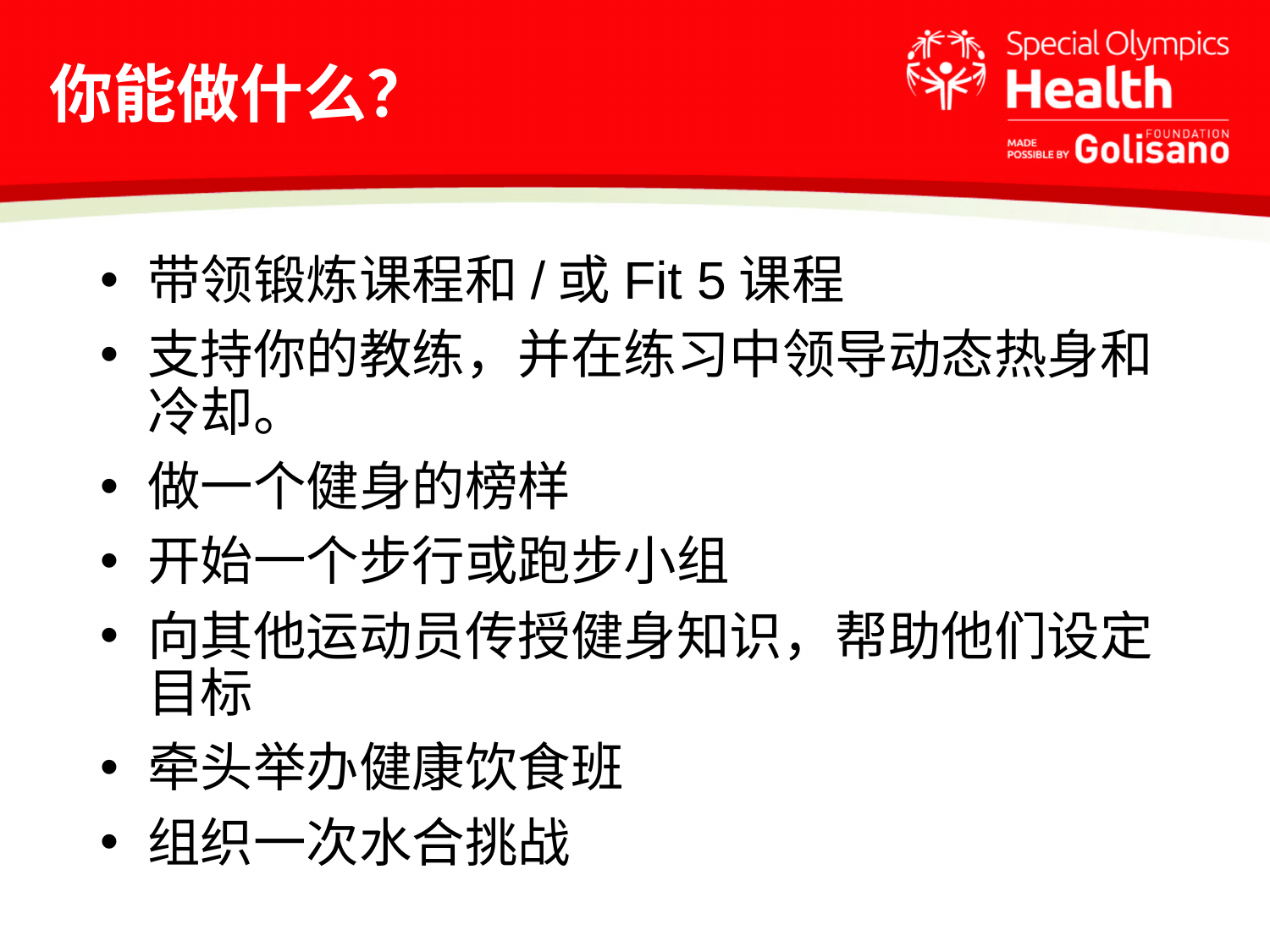

# 你能做什么？
带领锻炼课程和/或Fit 5课程
支持你的教练，并在练习中领导动态热身和冷却。
做一个健身的榜样
开始一个步行或跑步小组
向其他运动员传授健身知识，帮助他们设定目标
牵头举办健康饮食班
组织一次水合挑战